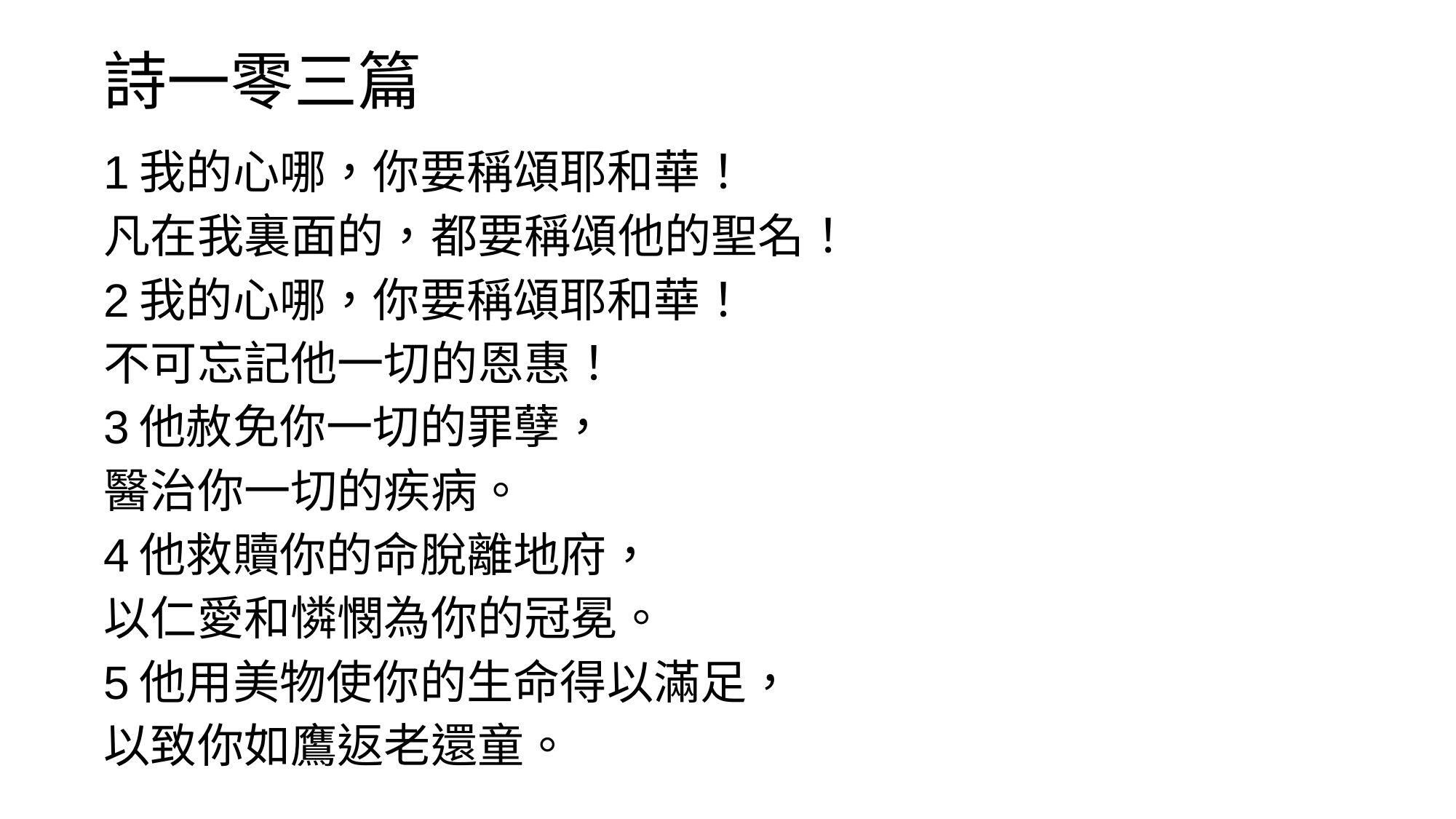

# 詩一零三篇
1我的心哪，你要稱頌耶和華！
凡在我裏面的，都要稱頌他的聖名！
2我的心哪，你要稱頌耶和華！
不可忘記他一切的恩惠！
3他赦免你一切的罪孽，
醫治你一切的疾病。
4他救贖你的命脫離地府，
以仁愛和憐憫為你的冠冕。
5他用美物使你的生命得以滿足，
以致你如鷹返老還童。